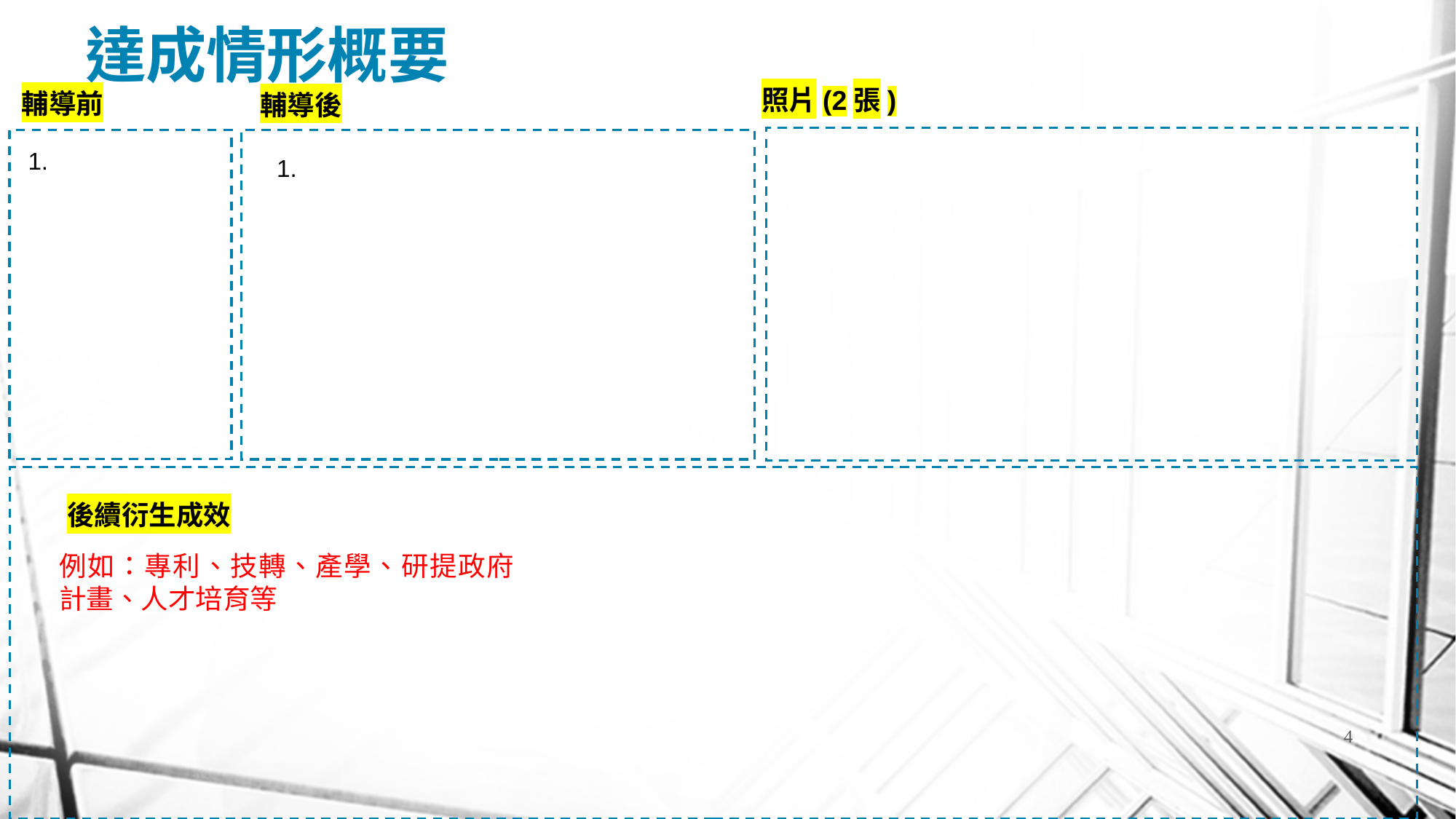

# 達成情形概要
照片(2張)
輔導前

1.

輔導後
1.

後續衍生成效
例如：專利、技轉、產學、研提政府計畫、人才培育等
4